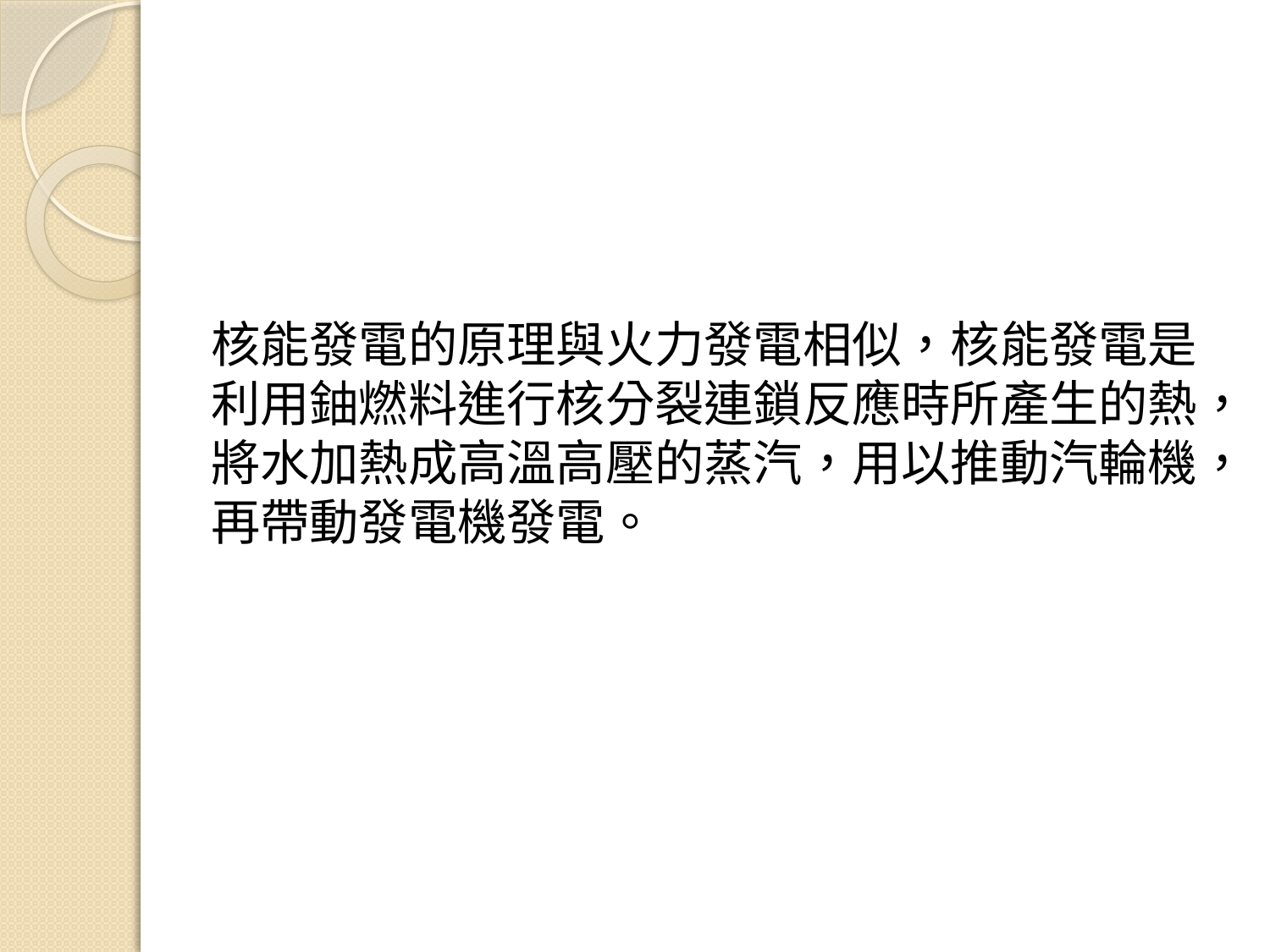

#
核能發電的原理與火力發電相似，核能發電是利用鈾燃料進行核分裂連鎖反應時所產生的熱，將水加熱成高溫高壓的蒸汽，用以推動汽輪機，再帶動發電機發電。